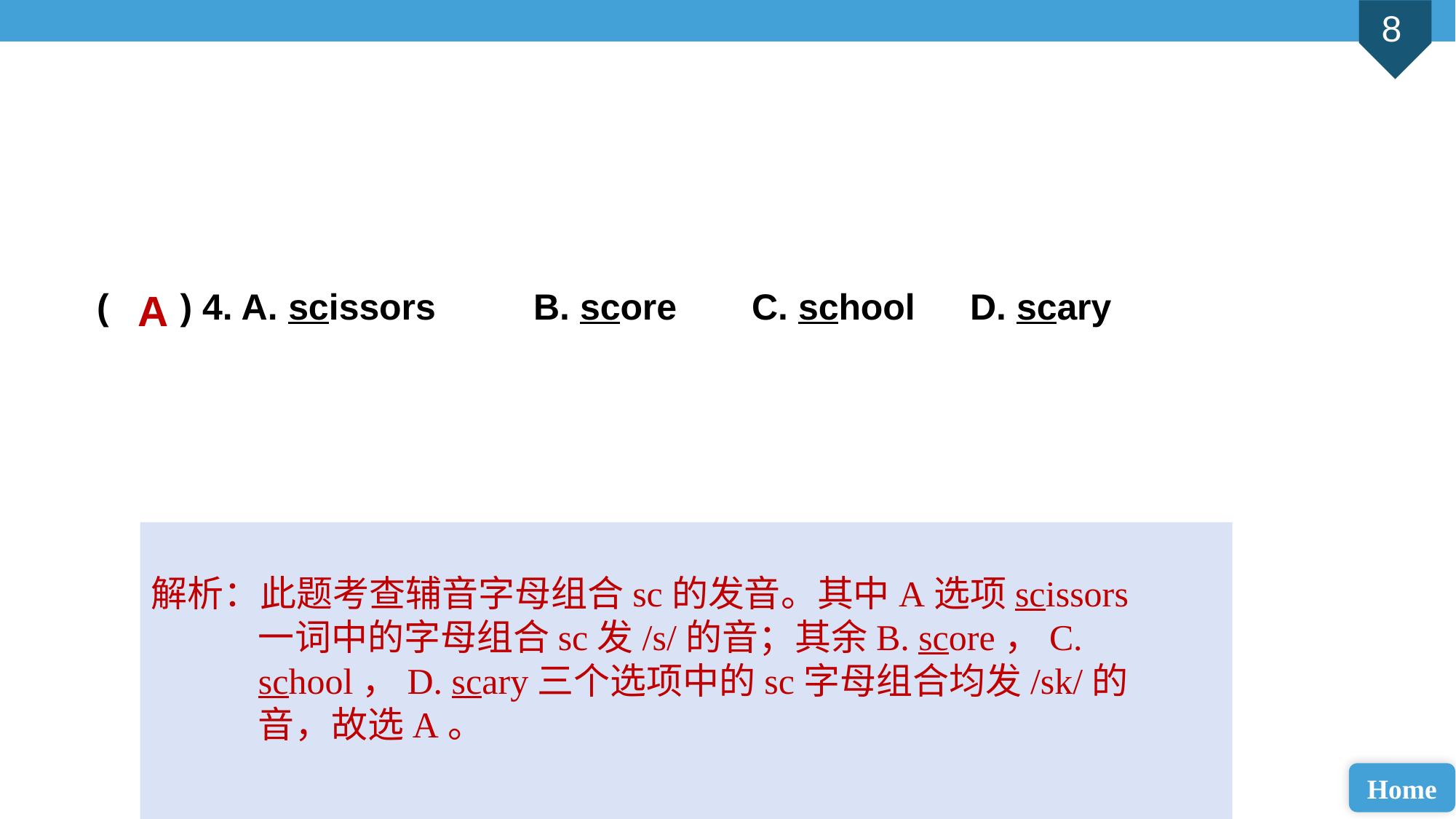

(       ) 4. A. scissors 	B. score 	C. school 	D. scary
A

解析：此题考查辅音字母组合sc的发音。其中A选项scissors一词中的字母组合sc发/s/的音；其余B. score，C. school，D. scary三个选项中的sc字母组合均发/sk/的音，故选A。